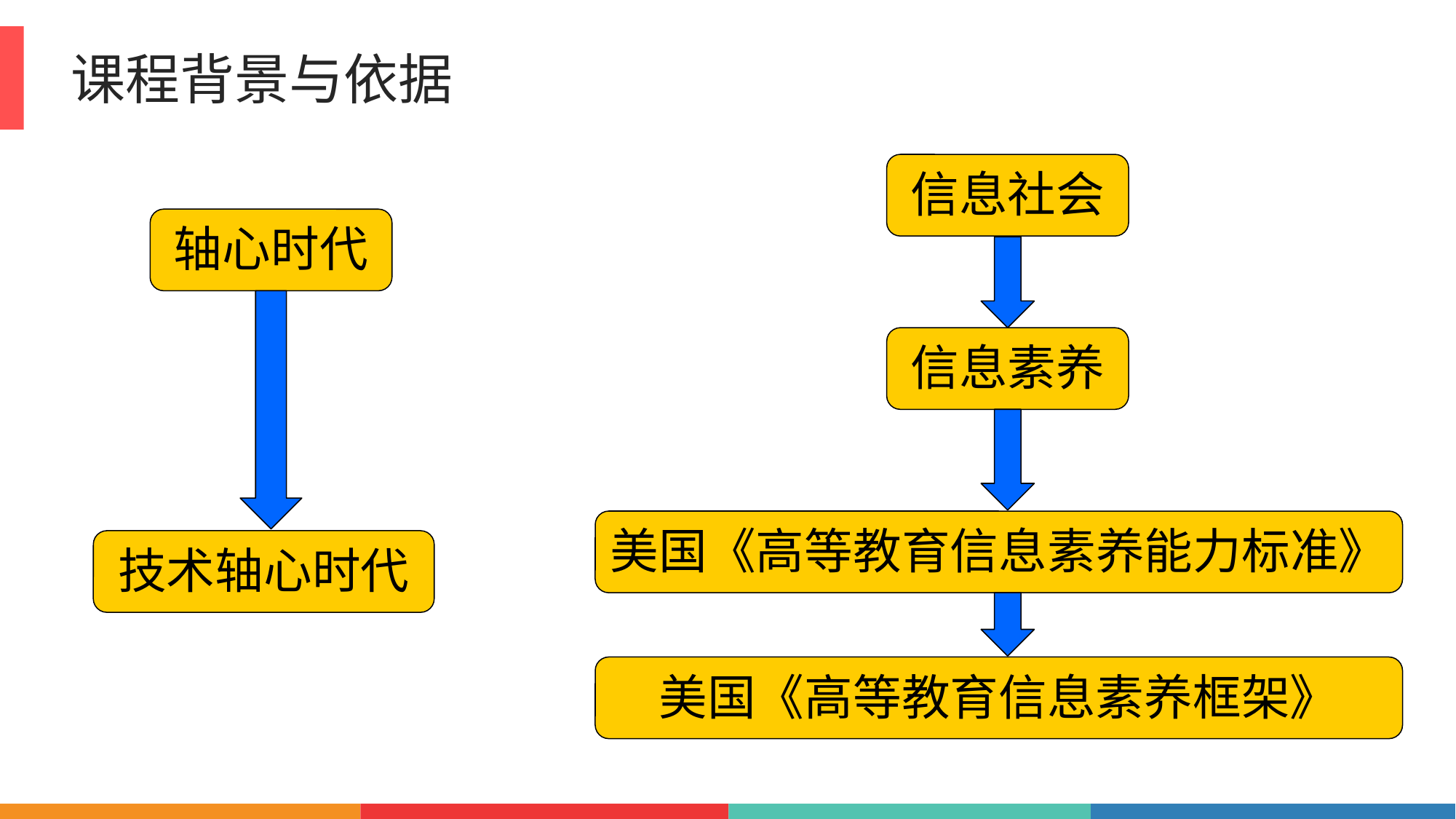

课程背景与依据
信息社会
轴心时代

信息素养

美国《高等教育信息素养能力标准》
技术轴心时代

美国《高等教育信息素养框架》

2